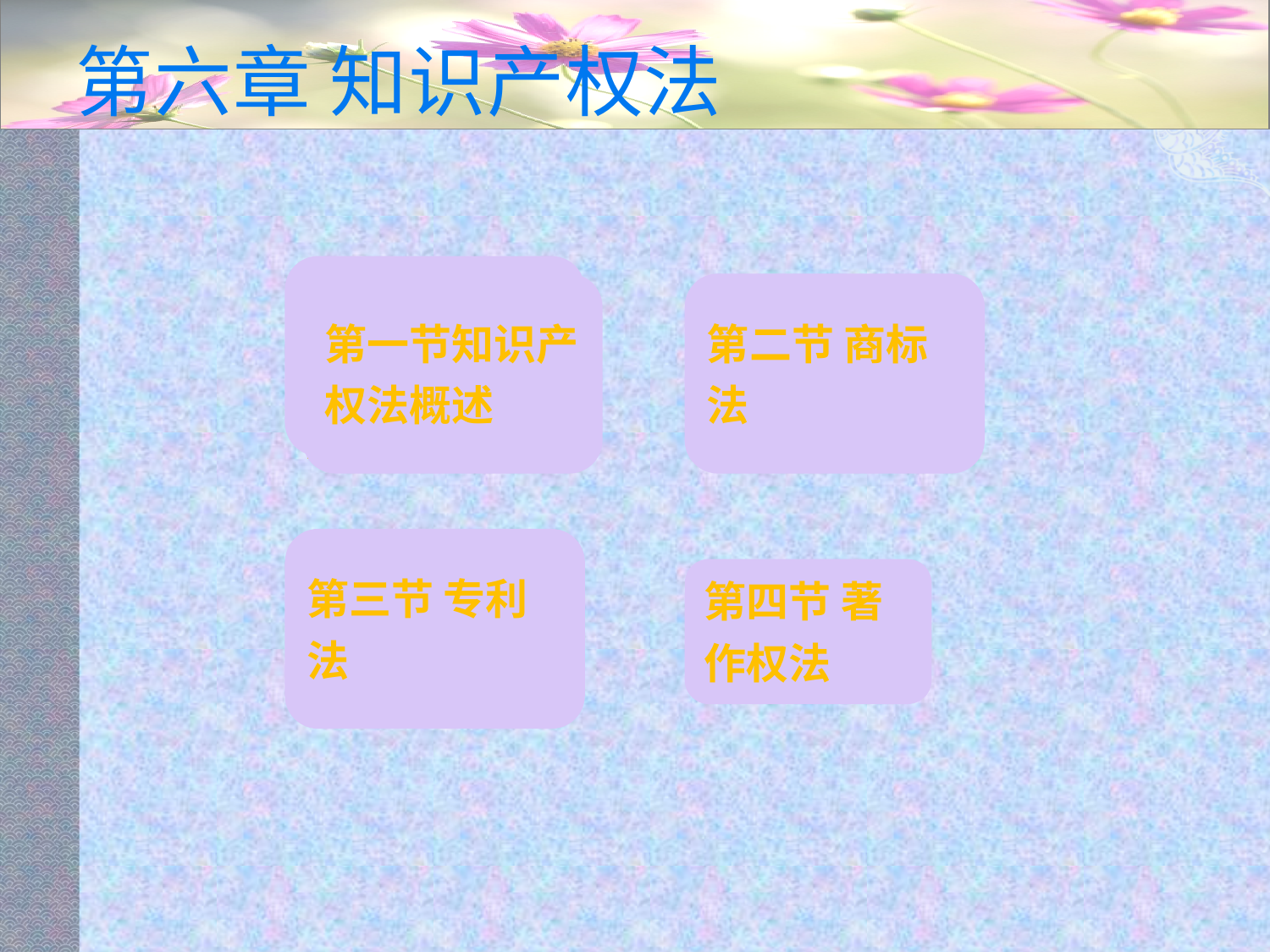

# 第六章 知识产权法
第一节 反不正当竞争法律制度概述
第一节知识产权法概述
第二节 商标法
第三节 专利法
第四节 著作权法